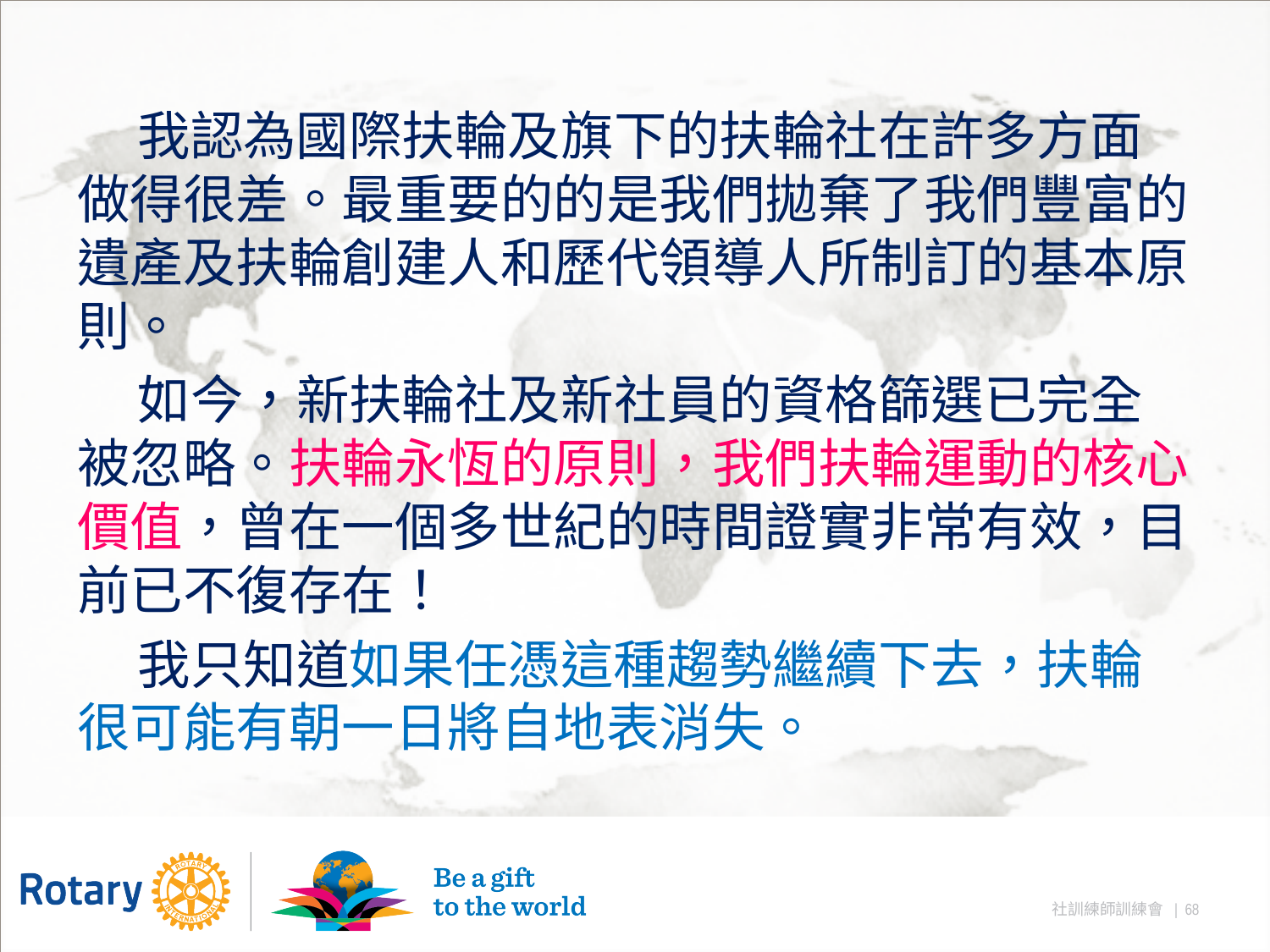

#
    我認為國際扶輪及旗下的扶輪社在許多方面做得很差。最重要的的是我們拋棄了我們豐富的遺產及扶輪創建人和歷代領導人所制訂的基本原則。
    如今，新扶輪社及新社員的資格篩選已完全被忽略。扶輪永恆的原則，我們扶輪運動的核心價值，曾在一個多世紀的時間證實非常有效，目前已不復存在！
    我只知道如果任憑這種趨勢繼續下去，扶輪很可能有朝一日將自地表消失。